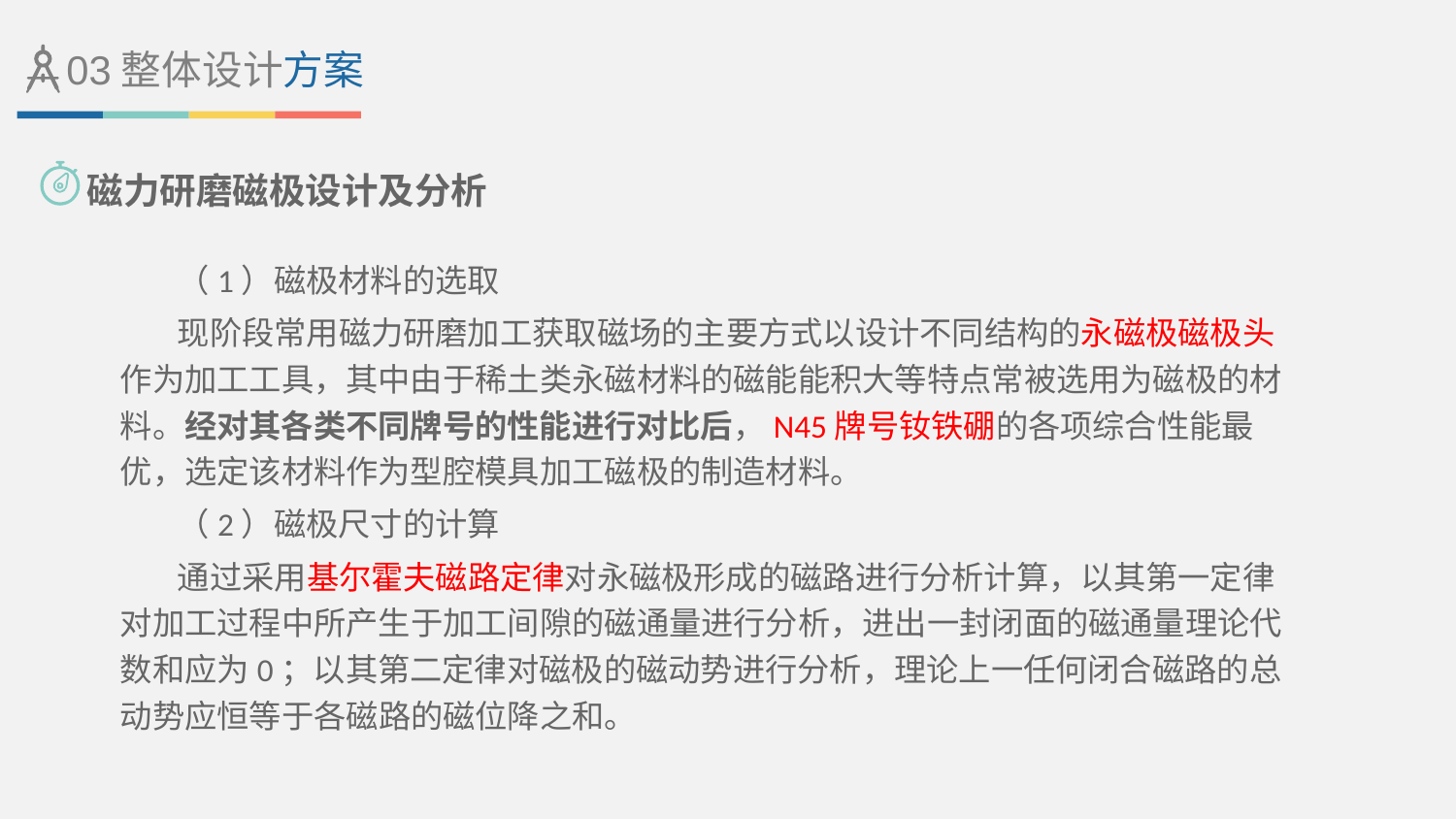

03整体设计方案

磁力研磨磁极设计及分析

（1）磁极材料的选取
现阶段常用磁力研磨加工获取磁场的主要方式以设计不同结构的永磁极磁极头作为加工工具，其中由于稀土类永磁材料的磁能能积大等特点常被选用为磁极的材料。经对其各类不同牌号的性能进行对比后，N45牌号钕铁硼的各项综合性能最优，选定该材料作为型腔模具加工磁极的制造材料。
（2）磁极尺寸的计算
通过采用基尔霍夫磁路定律对永磁极形成的磁路进行分析计算，以其第一定律对加工过程中所产生于加工间隙的磁通量进行分析，进出一封闭面的磁通量理论代数和应为0；以其第二定律对磁极的磁动势进行分析，理论上一任何闭合磁路的总动势应恒等于各磁路的磁位降之和。